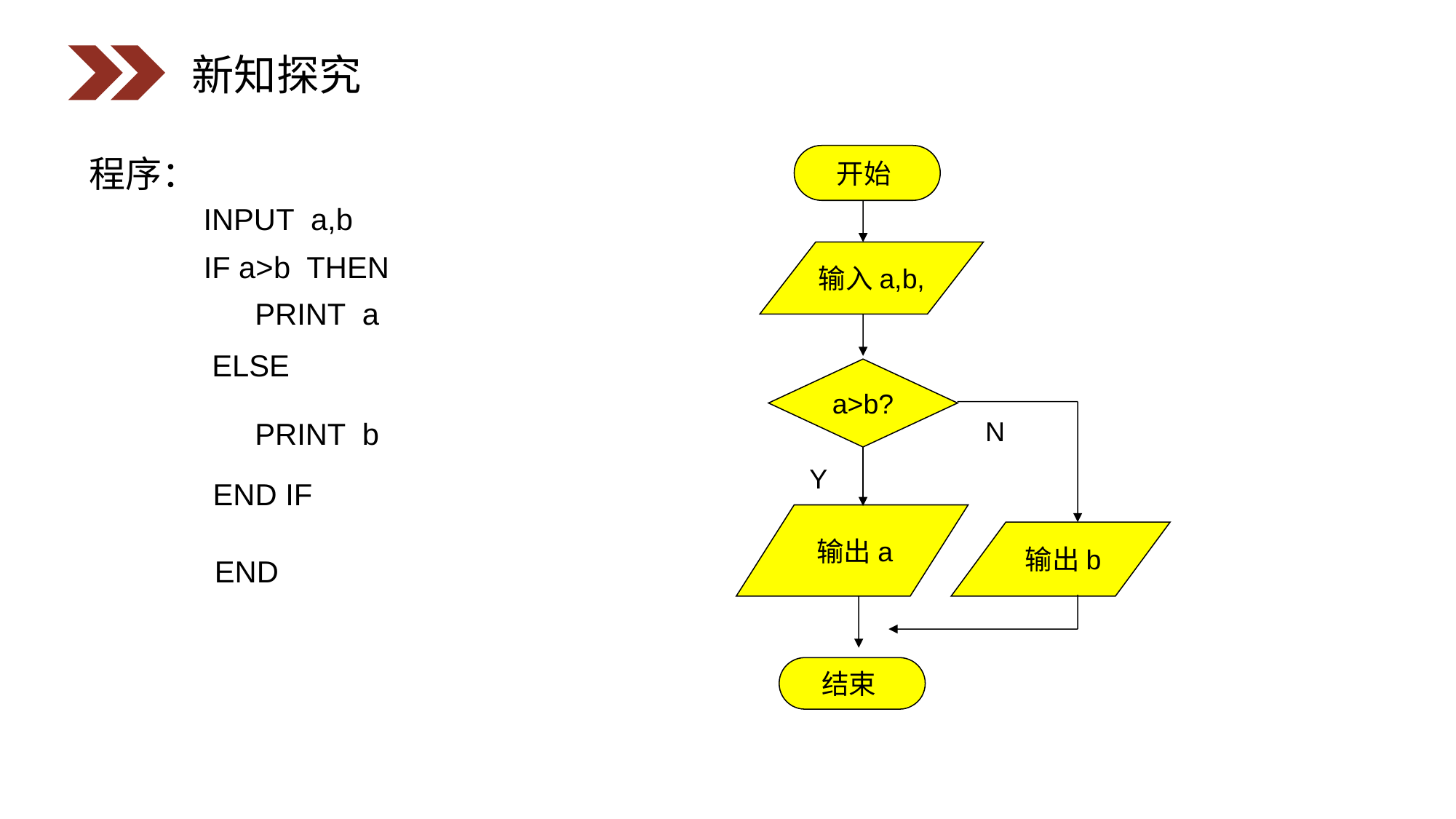

新知探究
程序：
开始
INPUT  a,b

输入a,b,
IF a>b  THEN
PRINT  a

ELSE
a>b?

N
PRINT  b

Y
END IF
 输出a
 输出b
END

结束